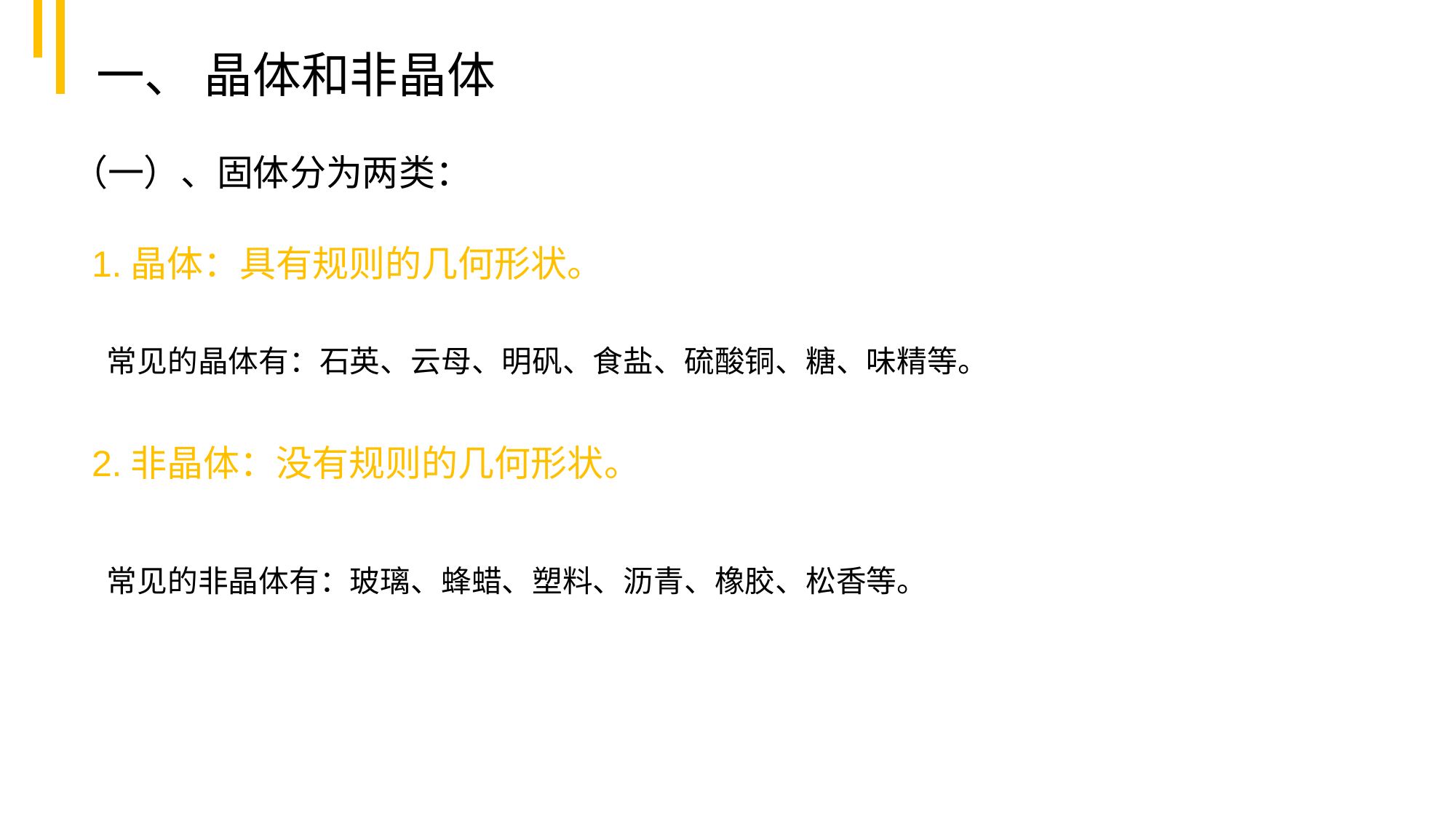

一、 晶体和非晶体
（一）、固体分为两类：
1.晶体：具有规则的几何形状。
常见的晶体有：石英、云母、明矾、食盐、硫酸铜、糖、味精等。
2.非晶体：没有规则的几何形状。
常见的非晶体有：玻璃、蜂蜡、塑料、沥青、橡胶、松香等。